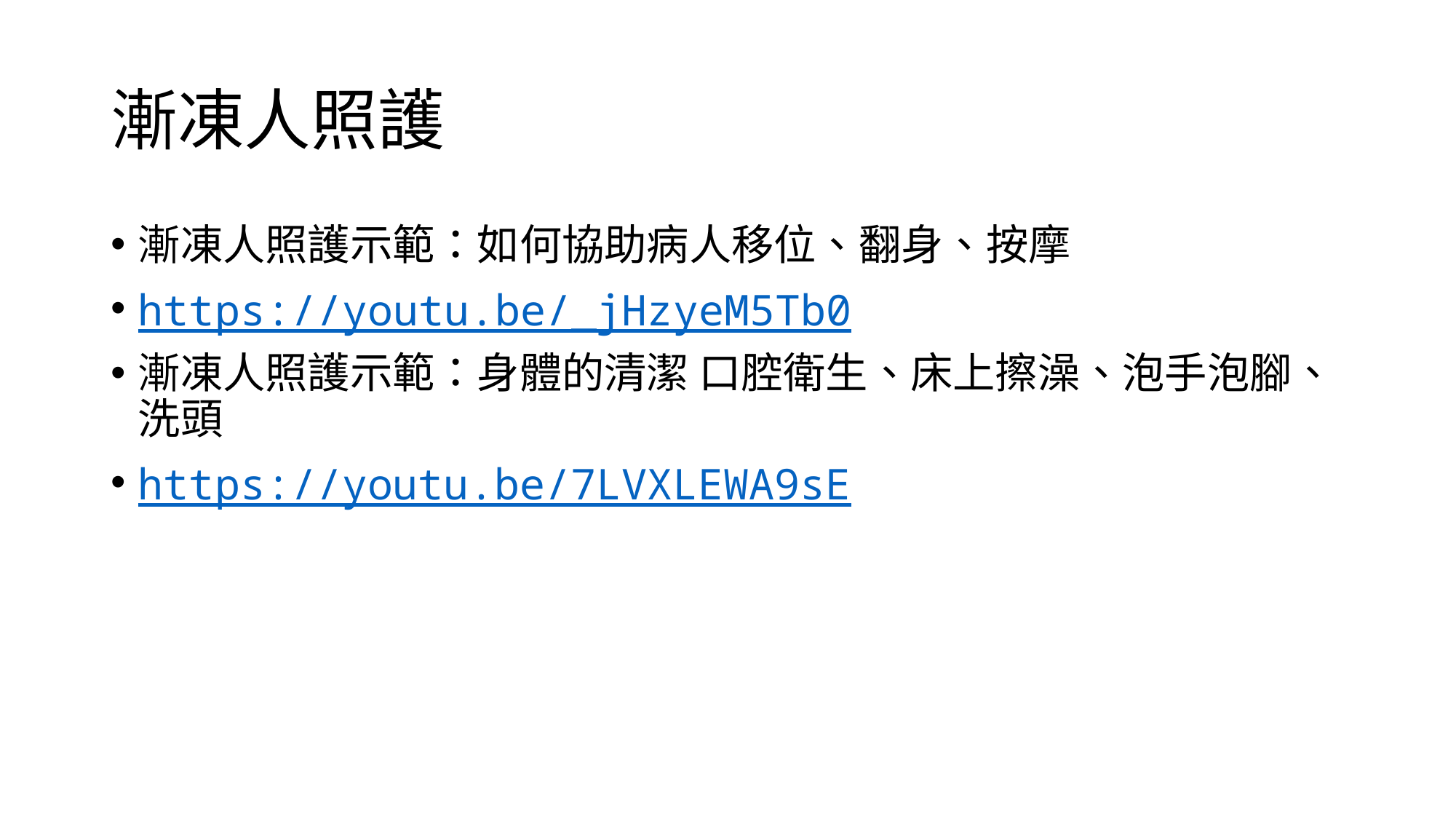

# 漸凍人照護
漸凍人照護示範：如何協助病人移位、翻身、按摩
https://youtu.be/_jHzyeM5Tb0
漸凍人照護示範：身體的清潔 口腔衛生、床上擦澡、泡手泡腳、洗頭
https://youtu.be/7LVXLEWA9sE